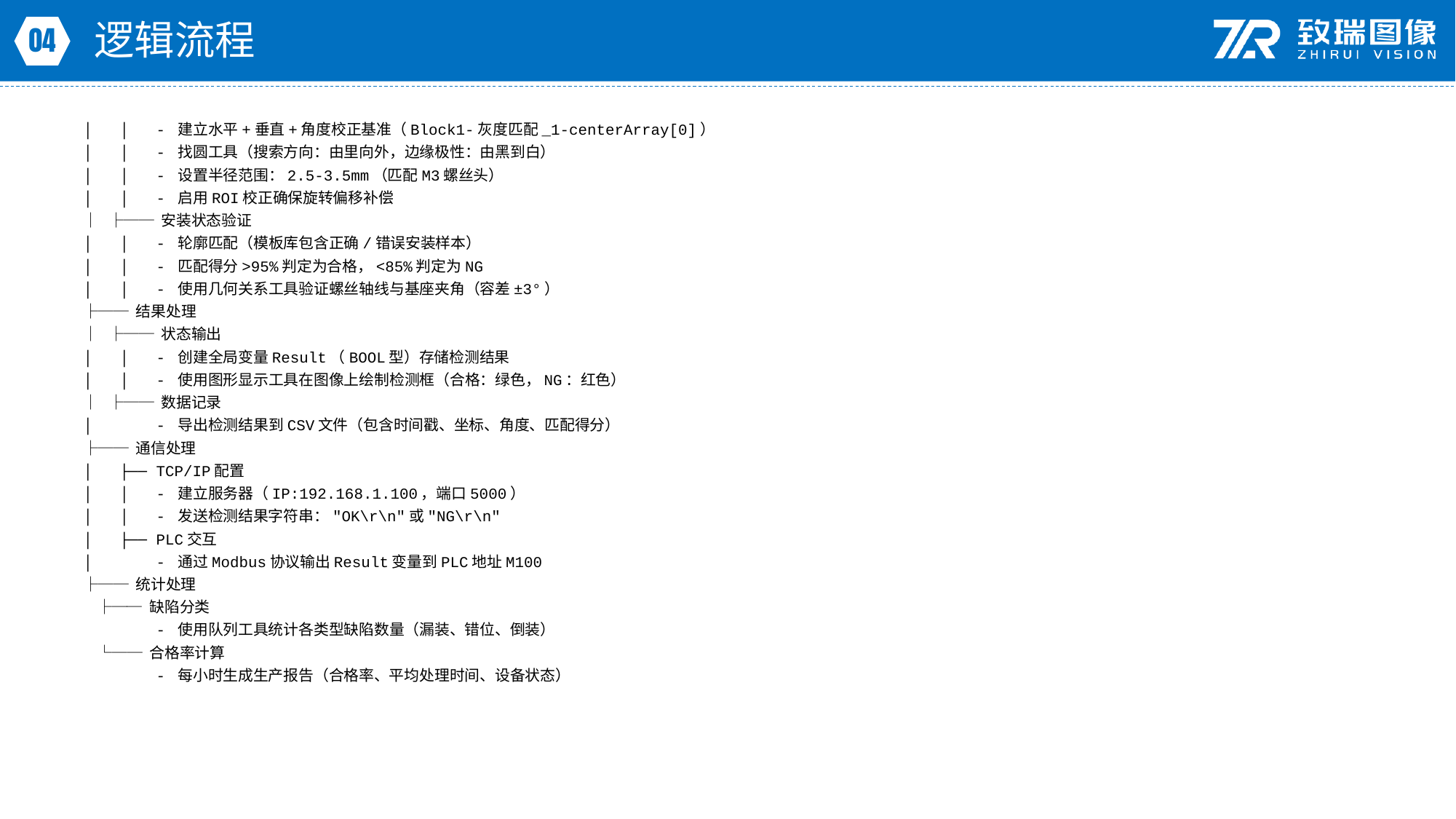

逻辑流程
04

│   │   - 建立水平+垂直+角度校正基准（Block1-灰度匹配_1-centerArray[0]）
│   │   - 找圆工具（搜索方向：由里向外，边缘极性：由黑到白）
│   │   - 设置半径范围：2.5-3.5mm（匹配M3螺丝头）
│   │   - 启用ROI校正确保旋转偏移补偿
│   ├── 安装状态验证
│   │   - 轮廓匹配（模板库包含正确/错误安装样本）
│   │   - 匹配得分>95%判定为合格，<85%判定为NG
│   │   - 使用几何关系工具验证螺丝轴线与基座夹角（容差±3°）
├── 结果处理
│   ├── 状态输出
│   │   - 创建全局变量Result（BOOL型）存储检测结果
│   │   - 使用图形显示工具在图像上绘制检测框（合格：绿色，NG：红色）
│   ├── 数据记录
│       - 导出检测结果到CSV文件（包含时间戳、坐标、角度、匹配得分）
├── 通信处理
│   ├── TCP/IP配置
│   │   - 建立服务器（IP:192.168.1.100，端口5000）
│   │   - 发送检测结果字符串："OK\r\n"或"NG\r\n"
│   ├── PLC交互
│       - 通过Modbus协议输出Result变量到PLC地址M100
├── 统计处理
    ├── 缺陷分类
        - 使用队列工具统计各类型缺陷数量（漏装、错位、倒装）
    └── 合格率计算
        - 每小时生成生产报告（合格率、平均处理时间、设备状态）